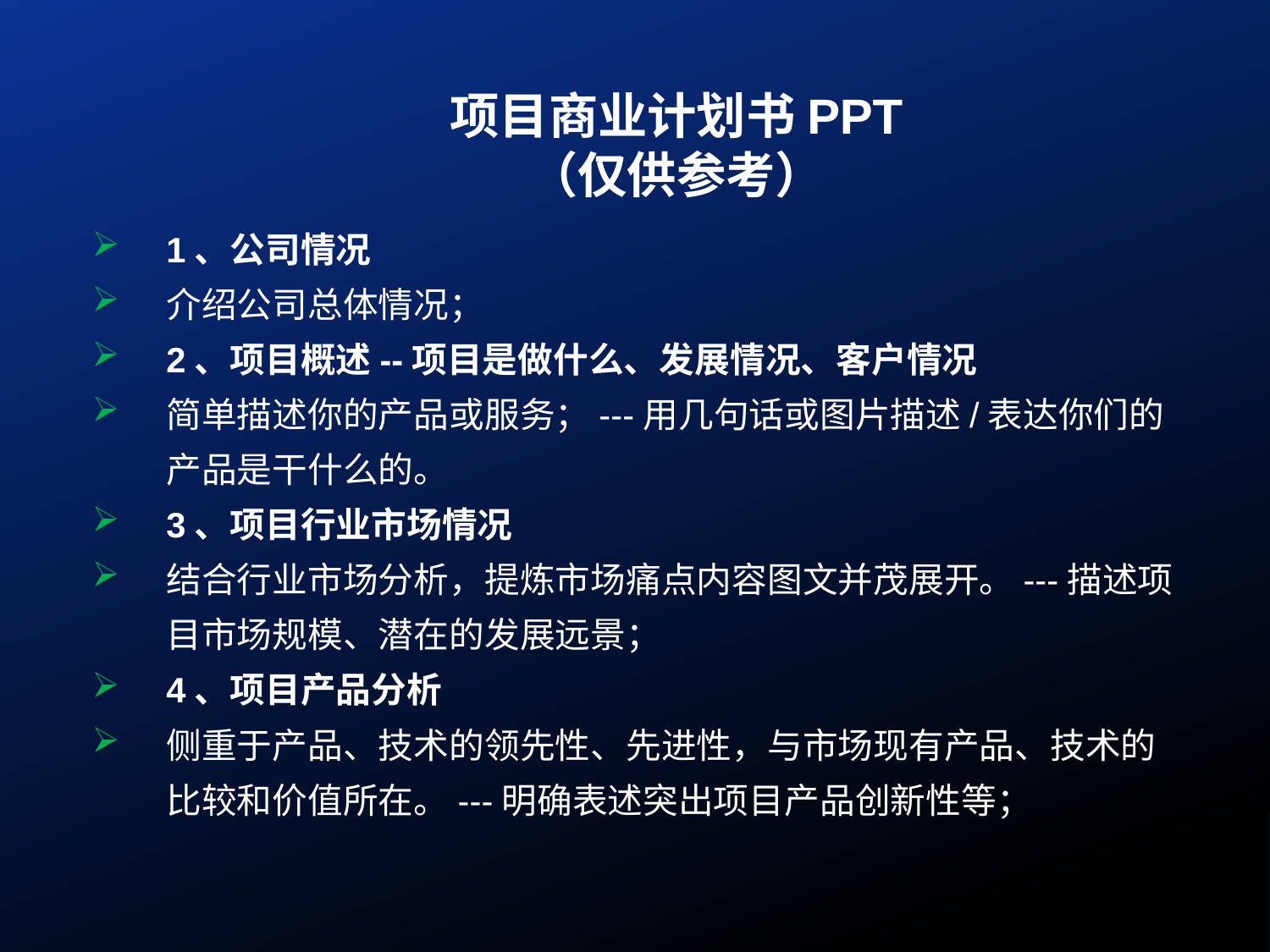

项目商业计划书PPT
（仅供参考）
1、公司情况
介绍公司总体情况；
2、项目概述--项目是做什么、发展情况、客户情况
简单描述你的产品或服务；---用几句话或图片描述/表达你们的产品是干什么的。
3、项目行业市场情况
结合行业市场分析，提炼市场痛点内容图文并茂展开。---描述项目市场规模、潜在的发展远景；
4、项目产品分析
侧重于产品、技术的领先性、先进性，与市场现有产品、技术的比较和价值所在。---明确表述突出项目产品创新性等；